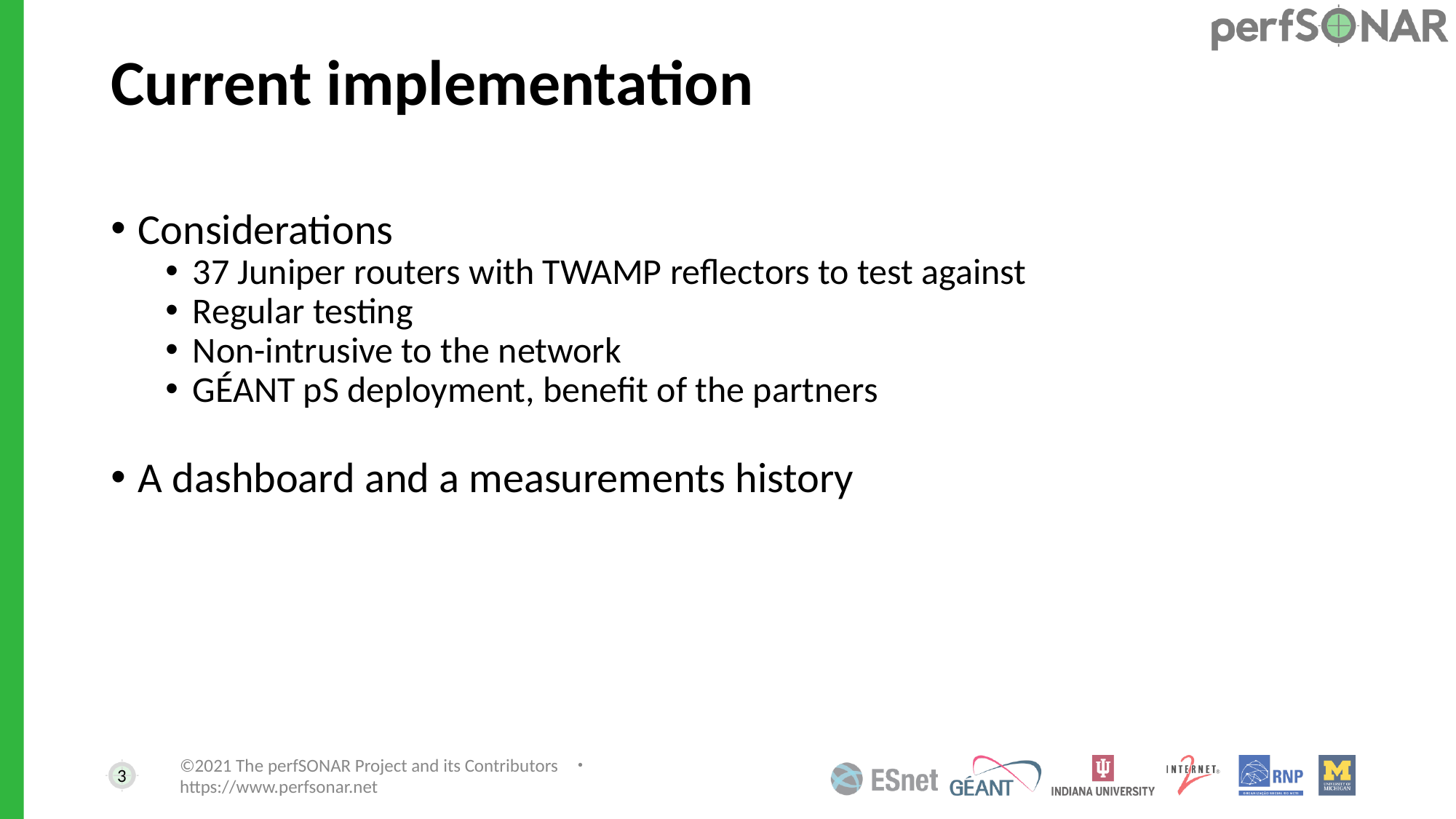

# Current implementation
Considerations
37 Juniper routers with TWAMP reflectors to test against
Regular testing
Non-intrusive to the network
GÉANT pS deployment, benefit of the partners

A dashboard and a measurements history

3
©2021 The perfSONAR Project and its Contributors  ・  https://www.perfsonar.net